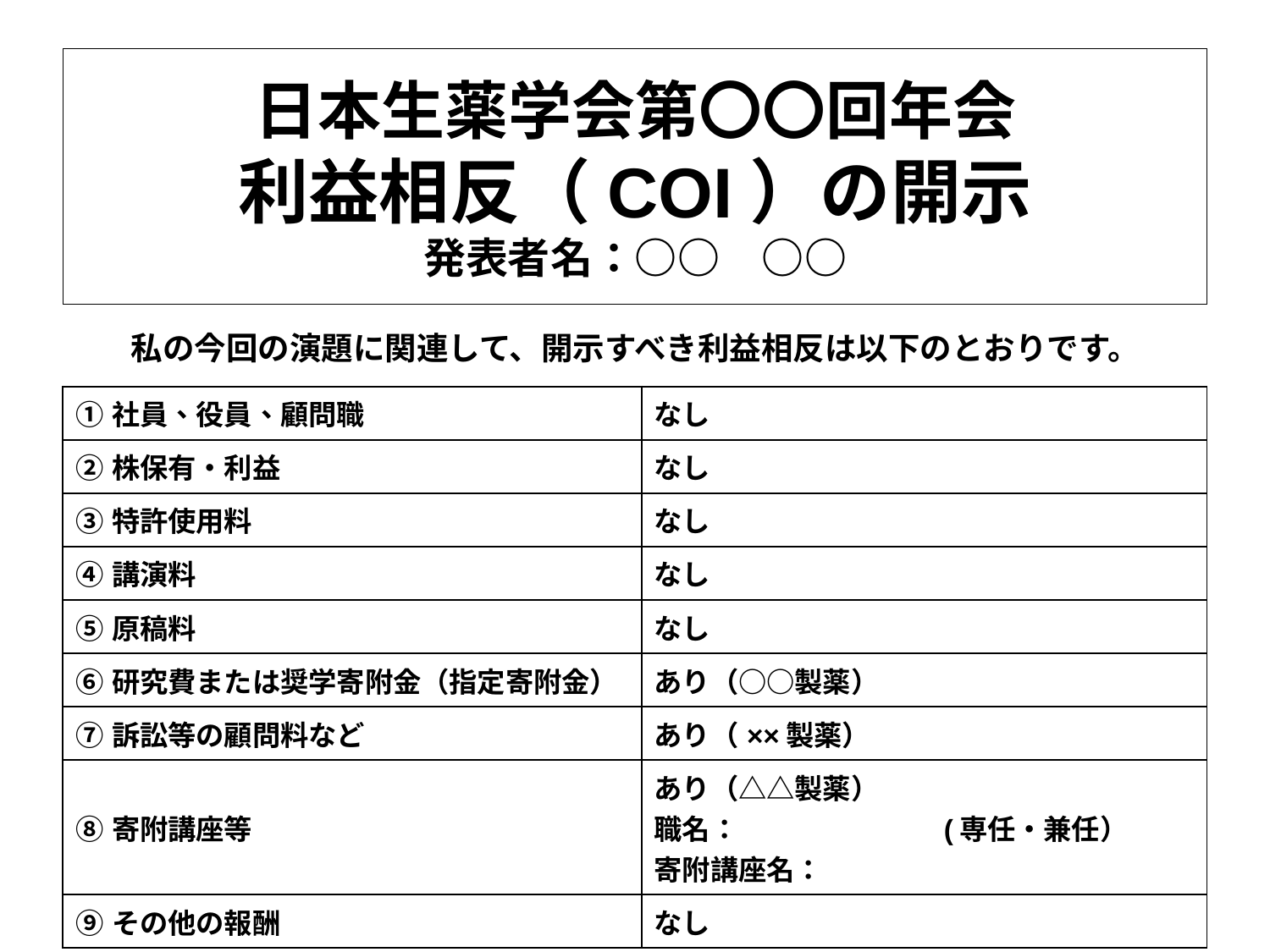

# 日本生薬学会第〇〇回年会 利益相反（COI）の開示 発表者名：○○　○○
私の今回の演題に関連して、開示すべき利益相反は以下のとおりです。

| ①社員、役員、顧問職 | なし |
| --- | --- |
| ②株保有・利益 | なし |
| ③特許使用料 | なし |
| ④講演料 | なし |
| ⑤原稿料 | なし |
| ⑥研究費または奨学寄附金（指定寄附金） | あり（○○製薬） |
| ⑦訴訟等の顧問料など | あり（××製薬） |
| ⑧寄附講座等 | あり（△△製薬） 職名：　　　　　　　(専任・兼任） 寄附講座名： |
| ⑨その他の報酬 | なし |